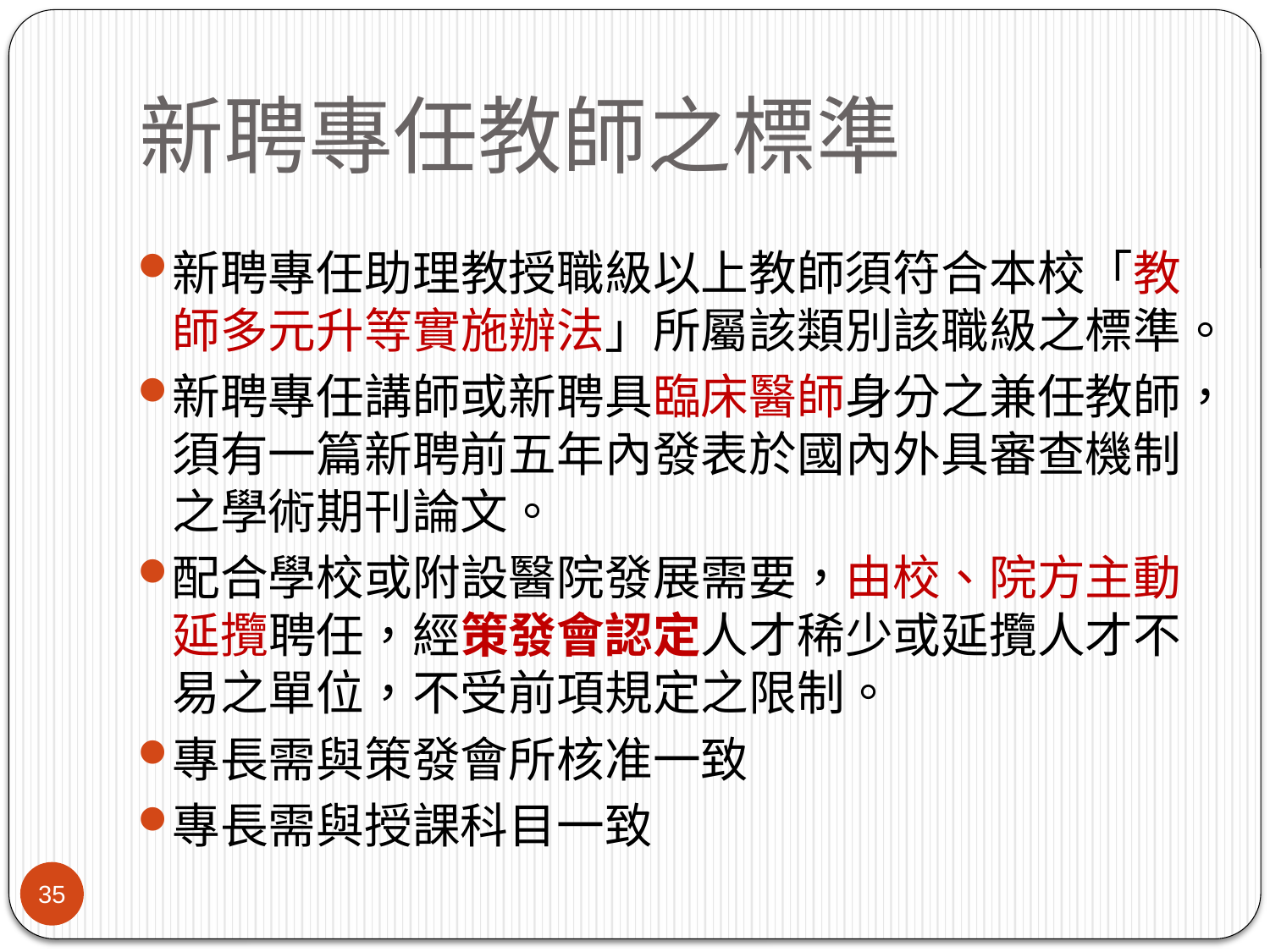

# 新聘專任教師之標準
新聘專任助理教授職級以上教師須符合本校「教師多元升等實施辦法」所屬該類別該職級之標準。
新聘專任講師或新聘具臨床醫師身分之兼任教師，須有一篇新聘前五年內發表於國內外具審查機制之學術期刊論文。
配合學校或附設醫院發展需要，由校、院方主動延攬聘任，經策發會認定人才稀少或延攬人才不易之單位，不受前項規定之限制。
專長需與策發會所核准一致
專長需與授課科目一致

35